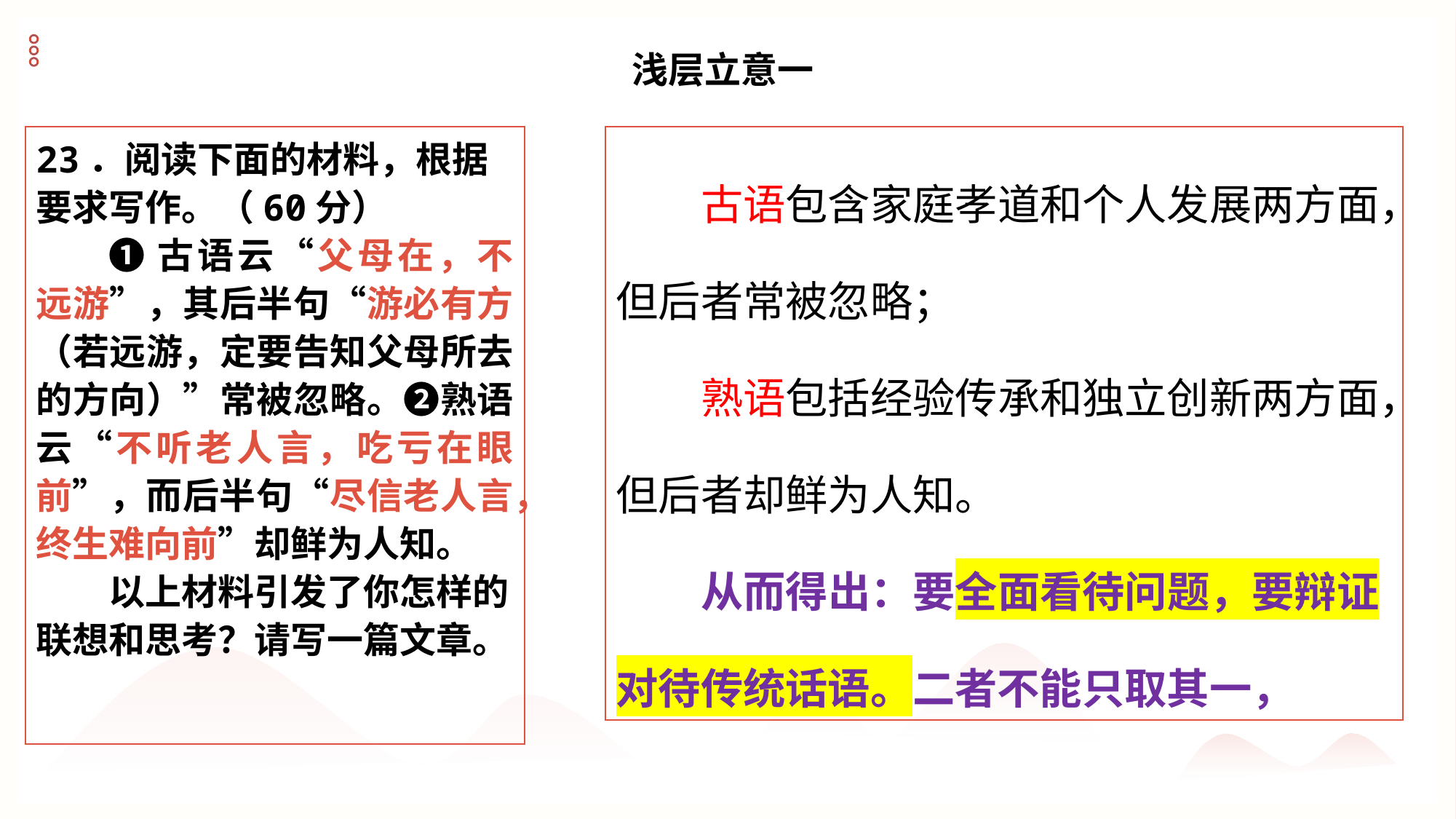

浅层立意一
23．阅读下面的材料，根据要求写作。（60分）
❶古语云“父母在，不远游”，其后半句“游必有方（若远游，定要告知父母所去的方向）”常被忽略。❷熟语云“不听老人言，吃亏在眼前”，而后半句“尽信老人言，终生难向前”却鲜为人知。
以上材料引发了你怎样的联想和思考？请写一篇文章。

古语包含家庭孝道和个人发展两方面，但后者常被忽略；
熟语包括经验传承和独立创新两方面，但后者却鲜为人知。
从而得出：要全面看待问题，要辩证对待传统话语。二者不能只取其一，